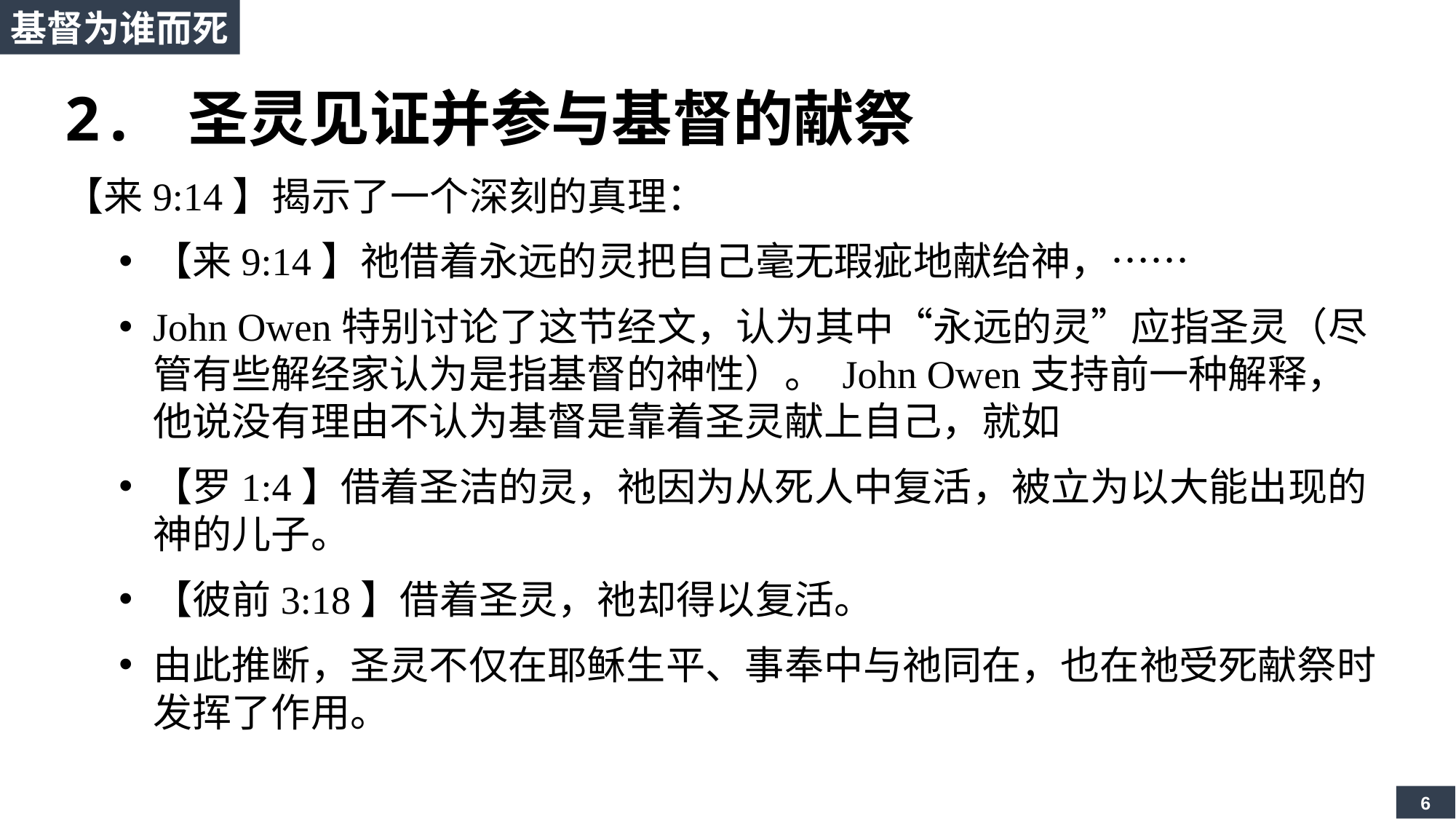

基督为谁而死
2. 圣灵见证并参与基督的献祭
【来9:14】揭示了一个深刻的真理：
【来9:14】祂借着永远的灵把自己毫无瑕疵地献给神，……
John Owen特别讨论了这节经文，认为其中“永远的灵”应指圣灵（尽管有些解经家认为是指基督的神性）。 John Owen支持前一种解释，他说没有理由不认为基督是靠着圣灵献上自己，就如
【罗1:4】借着圣洁的灵，祂因为从死人中复活，被立为以大能出现的神的儿子。
【彼前3:18】借着圣灵，祂却得以复活。
由此推断，圣灵不仅在耶稣生平、事奉中与祂同在，也在祂受死献祭时发挥了作用。
6